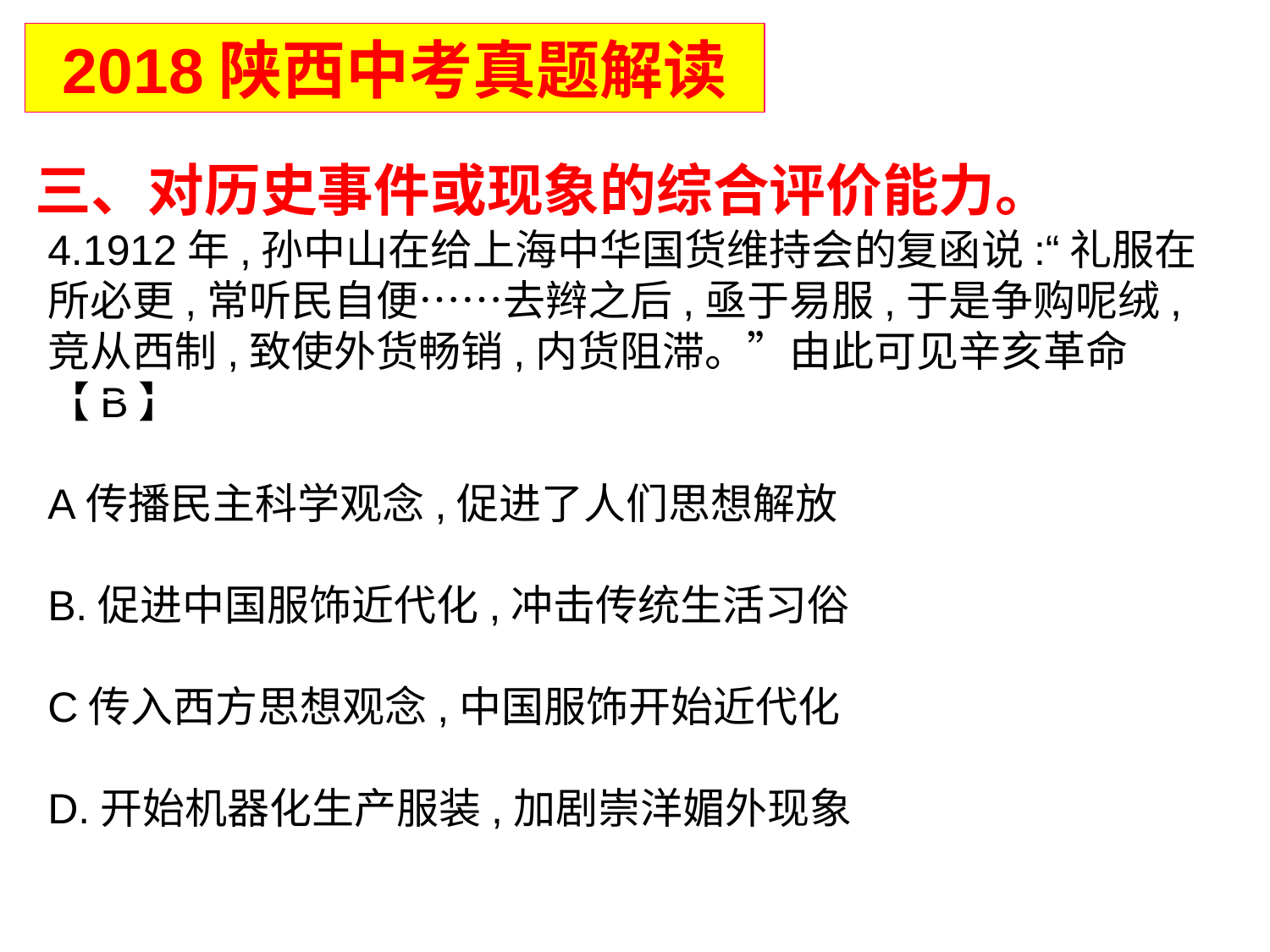

2018陕西中考真题解读
三、对历史事件或现象的综合评价能力。
4.1912年,孙中山在给上海中华国货维持会的复函说:“礼服在所必更,常听民自便……去辫之后,亟于易服,于是争购呢绒,竞从西制,致使外货畅销,内货阻滞。”由此可见辛亥革命 【B】

A传播民主科学观念,促进了人们思想解放

B.促进中国服饰近代化,冲击传统生活习俗

C传入西方思想观念,中国服饰开始近代化

D.开始机器化生产服装,加剧崇洋媚外现象